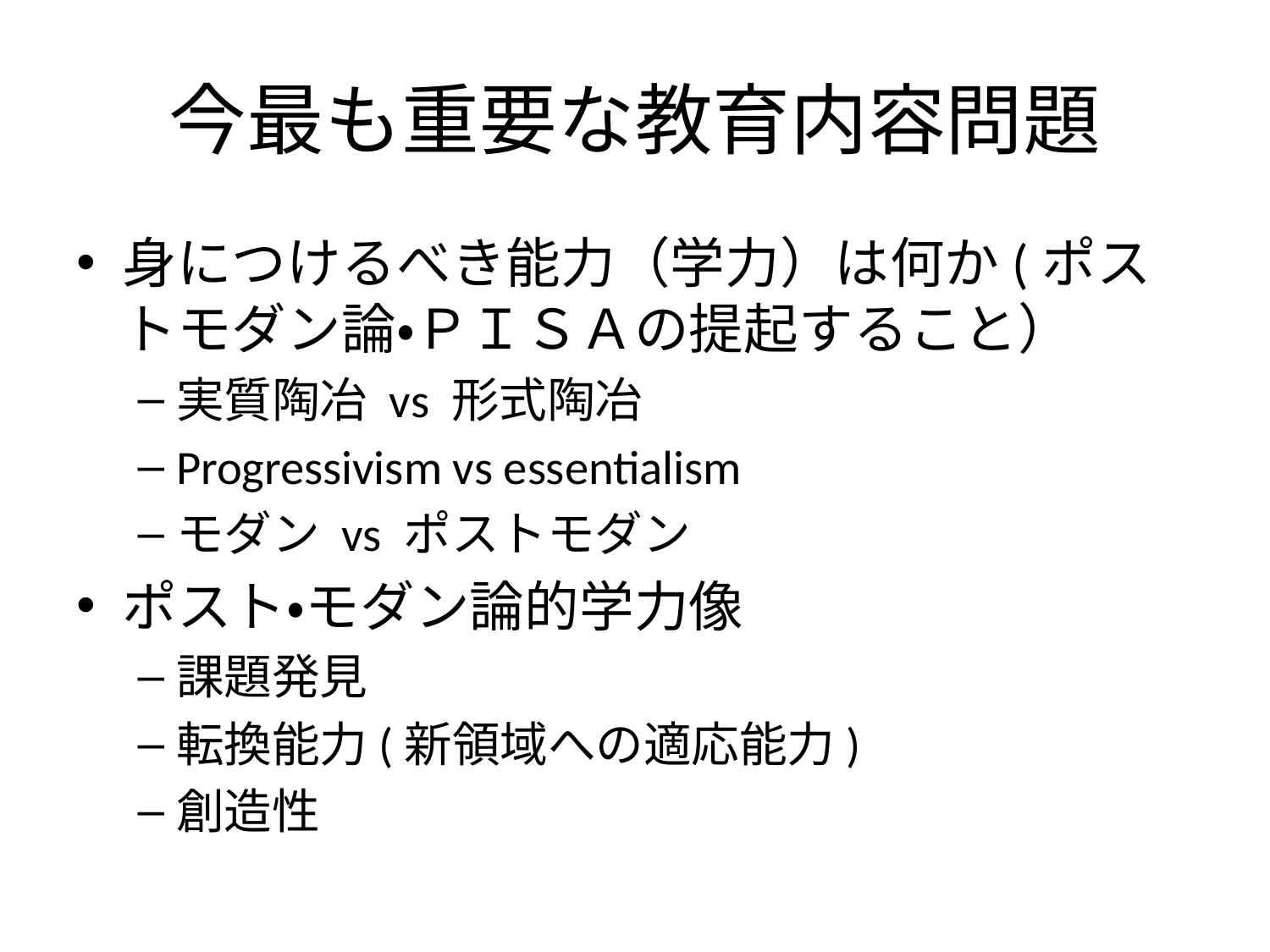

# 今最も重要な教育内容問題
身につけるべき能力（学力）は何か(ポストモダン論・ＰＩＳＡの提起すること）
実質陶冶 vs 形式陶冶
Progressivism vs essentialism
モダン vs ポストモダン
ポスト・モダン論的学力像
課題発見
転換能力(新領域への適応能力)
創造性